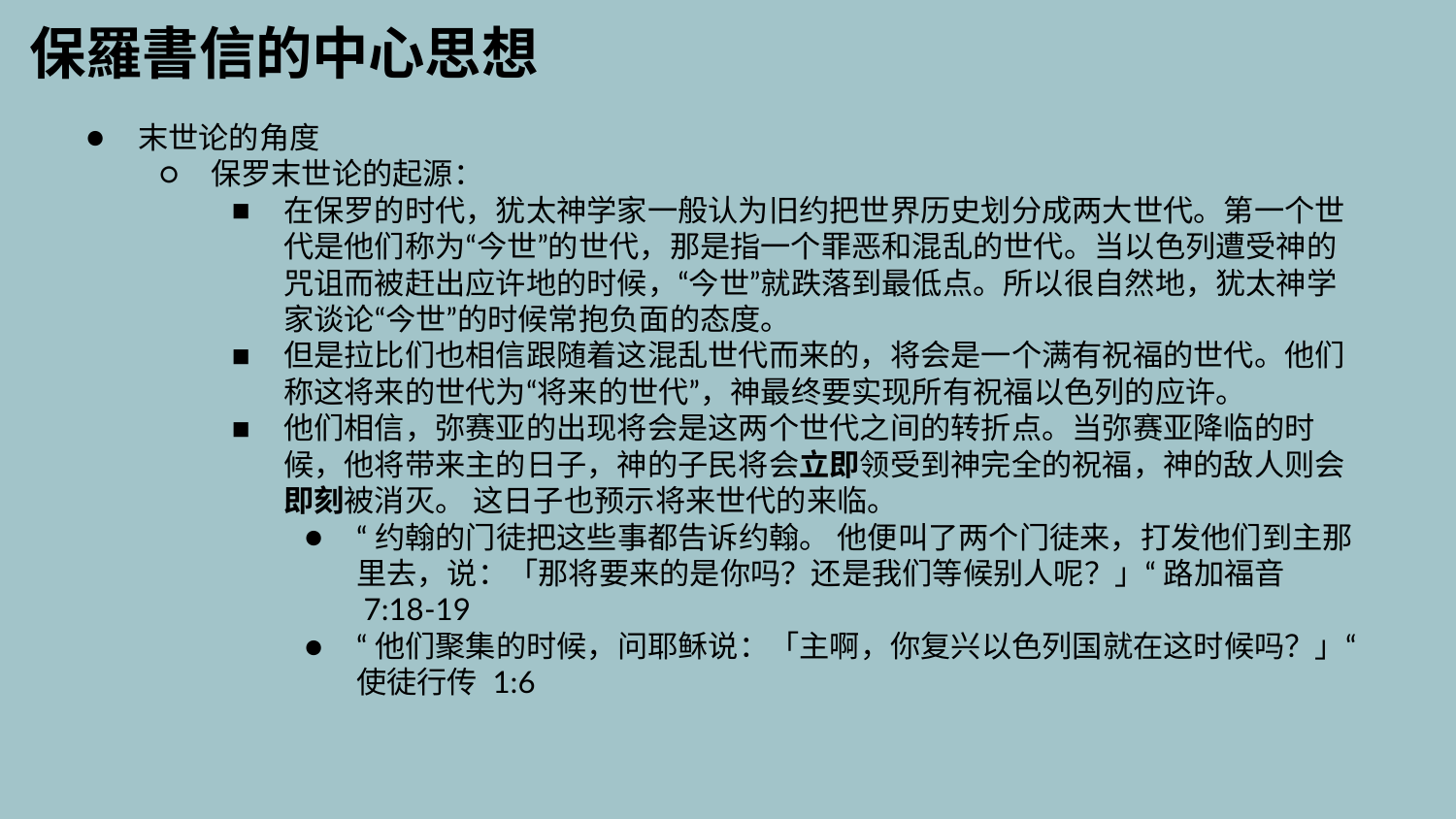

保羅書信的中心思想

末世论的角度
保罗末世论的起源：
在保罗的时代，犹太神学家一般认为旧约把世界历史划分成两大世代。第一个世代是他们称为“今世”的世代，那是指一个罪恶和混乱的世代。当以色列遭受神的咒诅而被赶出应许地的时候，“今世”就跌落到最低点。所以很自然地，犹太神学家谈论“今世”的时候常抱负面的态度。
但是拉比们也相信跟随着这混乱世代而来的，将会是一个满有祝福的世代。他们称这将来的世代为“将来的世代”，神最终要实现所有祝福以色列的应许。
他们相信，弥赛亚的出现将会是这两个世代之间的转折点。当弥赛亚降临的时候，他将带来主的日子，神的子民将会立即领受到神完全的祝福，神的敌人则会即刻被消灭。 这日子也预示将来世代的来临。
“约翰的门徒把这些事都告诉约翰。 他便叫了两个门徒来，打发他们到主那里去，说：「那将要来的是你吗？还是我们等候别人呢？」“ ‭‭路加福音‬ ‭7‬:‭18‬-‭19‬
“他们聚集的时候，问耶稣说：「主啊，你复兴以色列国就在这时候吗？」“ 使徒行传‬ ‭1‬:‭6‬ ‭